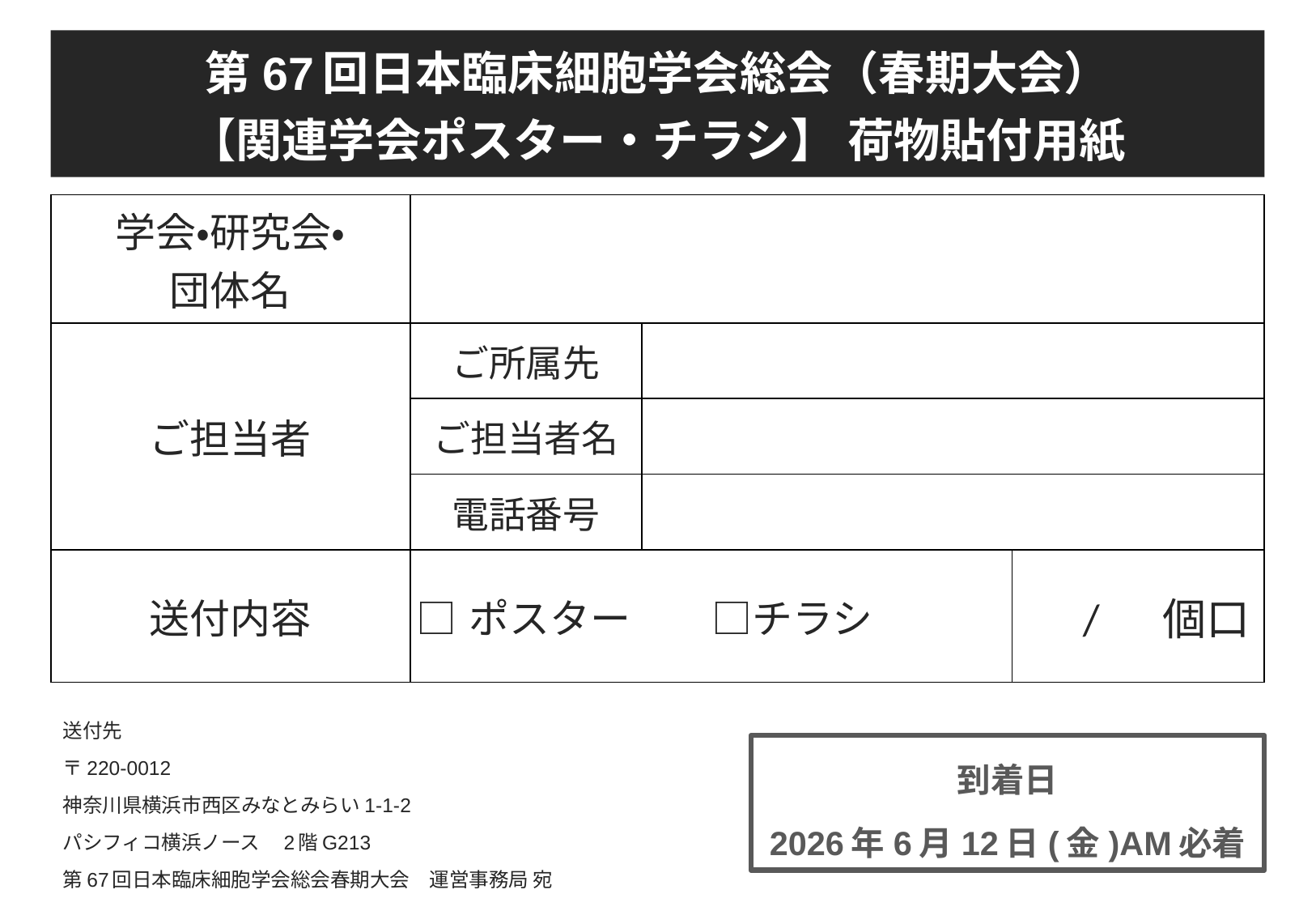

# 第67回日本臨床細胞学会総会（春期大会） 【関連学会ポスター・チラシ】 荷物貼付用紙
| 学会・研究会・ 団体名 |  |  |  |
| --- | --- | --- | --- |
| ご担当者 | ご所属先 |  |  |
|  | ご担当者名 |  |  |
|  | 電話番号 |  |  |
| 送付内容 | □ポスター　　□チラシ |  | / 　個口 |
送付先
〒220-0012
神奈川県横浜市西区みなとみらい1-1-2
パシフィコ横浜ノース　2階G213
第67回日本臨床細胞学会総会春期大会　運営事務局 宛
到着日
2026年6月12日(金)AM必着